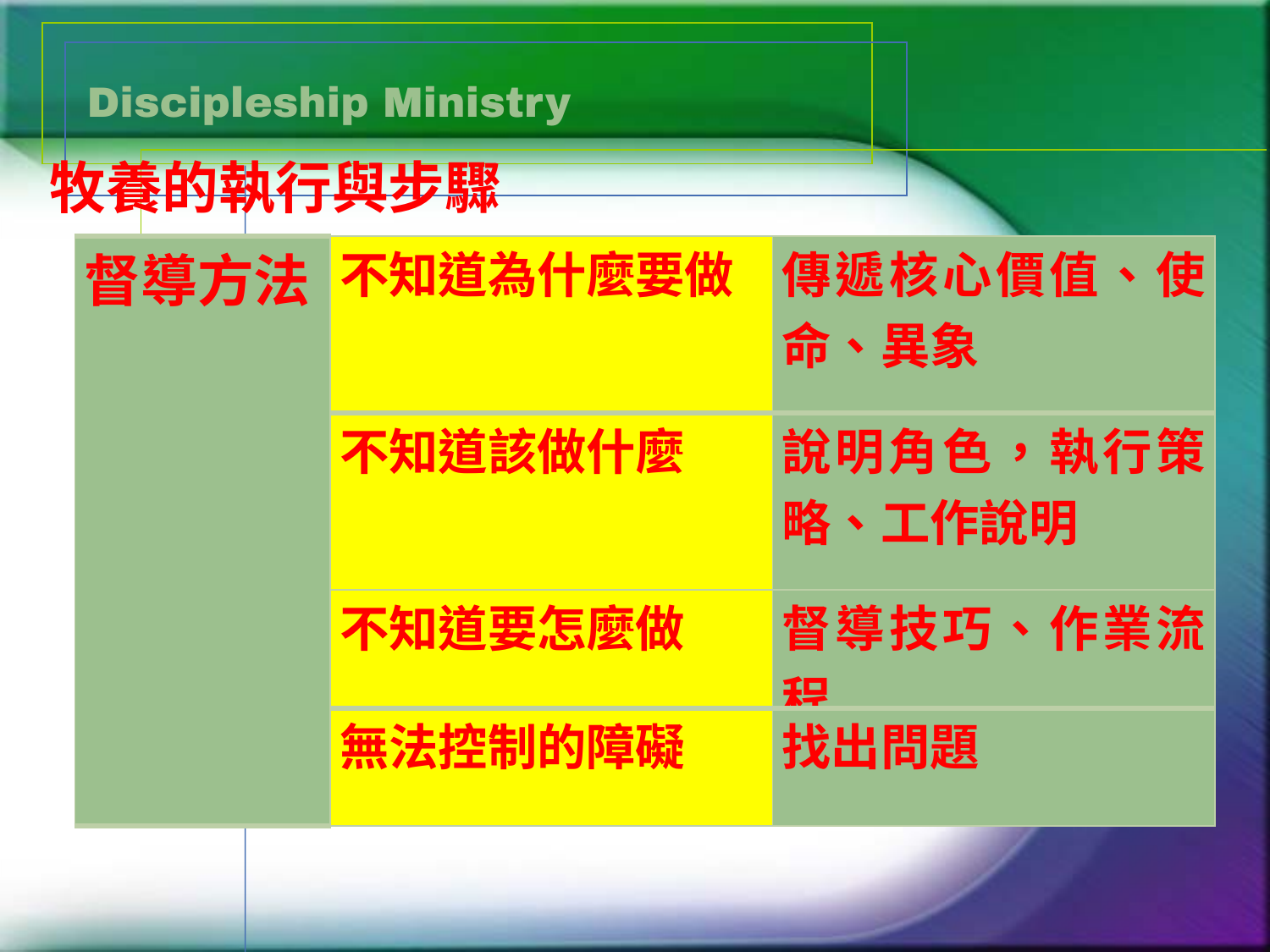

# Discipleship Ministry
牧養的執行與步驟
| 督導方法 | 不知道為什麼要做 | 傳遞核心價值、使命、異象 |
| --- | --- | --- |
|  | 不知道該做什麼 | 說明角色，執行策略、工作說明 |
|  | 不知道要怎麼做 | 督導技巧、作業流程 |
|  | 無法控制的障礙 | 找出問題 |